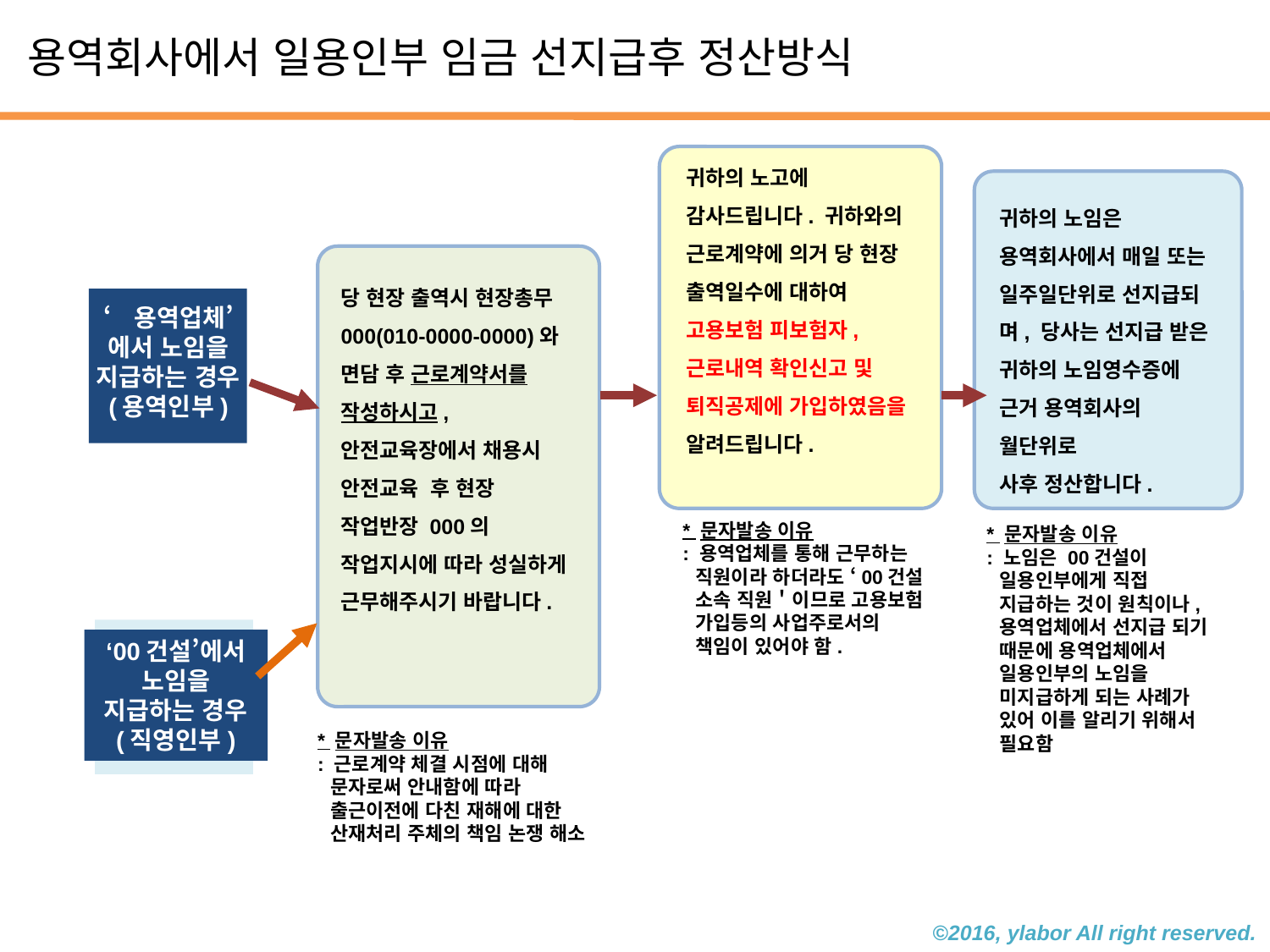

용역회사에서 일용인부 임금 선지급후 정산방식
귀하의 노고에 감사드립니다. 귀하와의 근로계약에 의거 당 현장 출역일수에 대하여 고용보험 피보험자, 근로내역 확인신고 및 퇴직공제에 가입하였음을 알려드립니다.

귀하의 노임은 용역회사에서 매일 또는 일주일단위로 선지급되며, 당사는 선지급 받은 귀하의 노임영수증에 근거 용역회사의 월단위로
사후 정산합니다.

당 현장 출역시 현장총무000(010-0000-0000)와 면담 후 근로계약서를 작성하시고, 안전교육장에서 채용시 안전교육  후 현장 작업반장 000의 작업지시에 따라 성실하게 근무해주시기 바랍니다.

‘용역업체’에서 노임을 지급하는 경우
(용역인부)
* 문자발송 이유
: 용역업체를 통해 근무하는 직원이라 하더라도 ‘00건설 소속 직원＇이므로 고용보험 가입등의 사업주로서의 책임이 있어야 함.
* 문자발송 이유
: 노임은 00건설이 일용인부에게 직접 지급하는 것이 원칙이나, 용역업체에서 선지급 되기 때문에 용역업체에서 일용인부의 노임을 미지급하게 되는 사례가 있어 이를 알리기 위해서 필요함

‘00건설’에서 노임을 지급하는 경우
(직영인부)
* 문자발송 이유
: 근로계약 체결 시점에 대해 문자로써 안내함에 따라 출근이전에 다친 재해에 대한 산재처리 주체의 책임 논쟁 해소